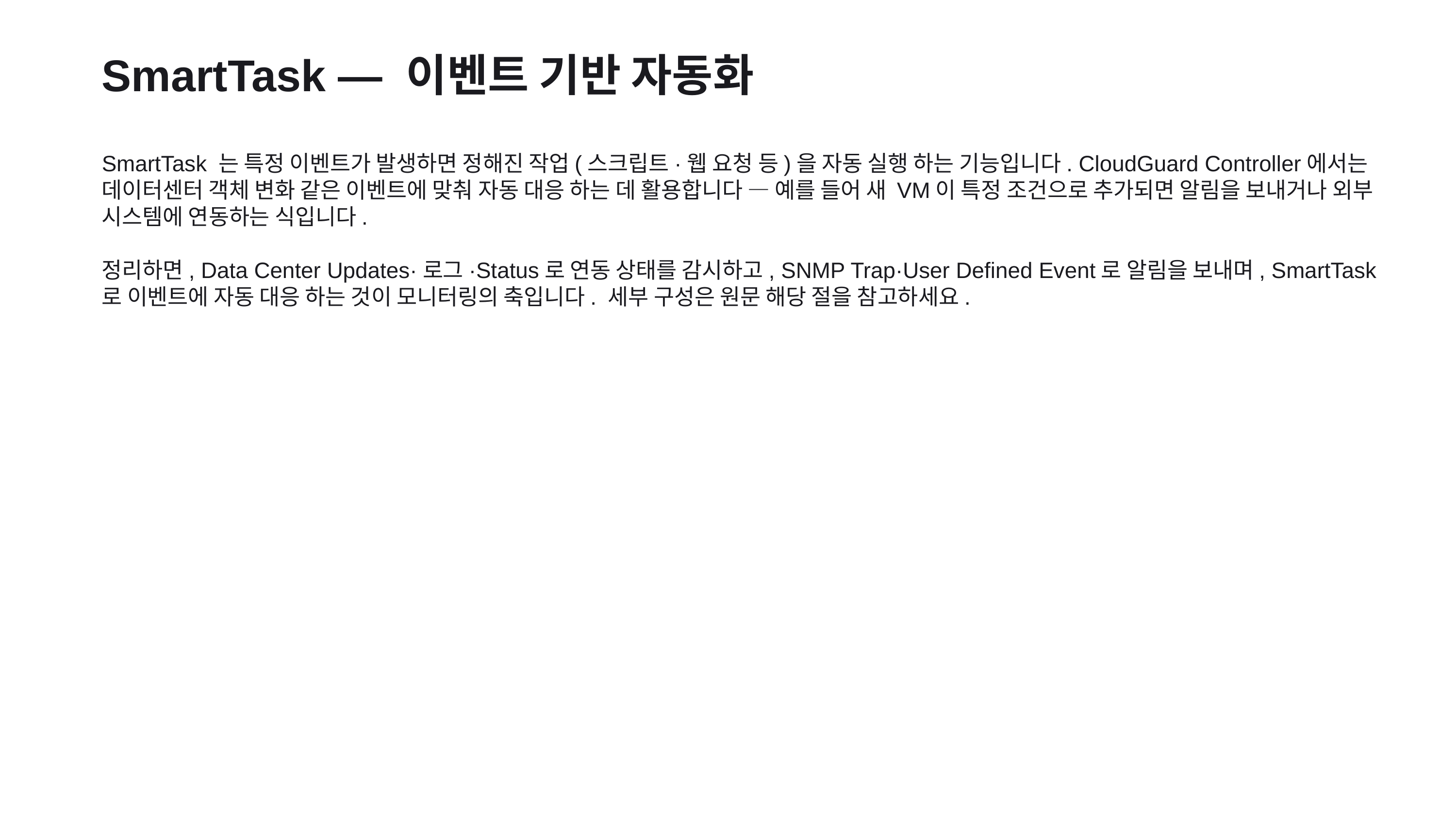

SmartTask — 이벤트 기반 자동화
SmartTask 는 특정 이벤트가 발생하면 정해진 작업(스크립트·웹 요청 등)을 자동 실행 하는 기능입니다. CloudGuard Controller에서는 데이터센터 객체 변화 같은 이벤트에 맞춰 자동 대응 하는 데 활용합니다 — 예를 들어 새 VM이 특정 조건으로 추가되면 알림을 보내거나 외부 시스템에 연동하는 식입니다.

정리하면, Data Center Updates·로그·Status로 연동 상태를 감시하고, SNMP Trap·User Defined Event로 알림을 보내며, SmartTask로 이벤트에 자동 대응 하는 것이 모니터링의 축입니다. 세부 구성은 원문 해당 절을 참고하세요.